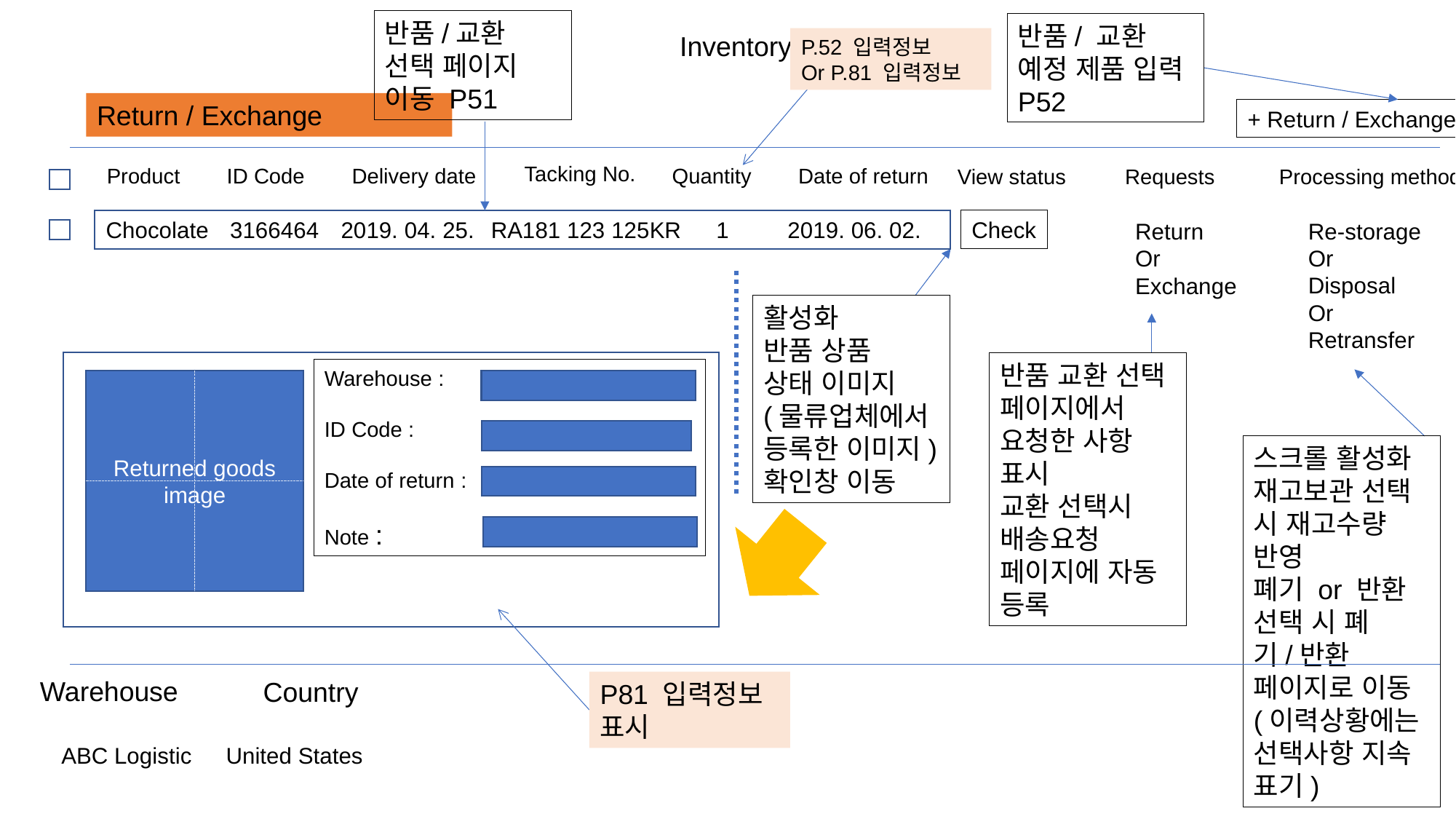

반품/교환 선택 페이지 이동 P51
반품/ 교환 예정 제품 입력
P52
Inventory Management
P.52 입력정보
Or P.81 입력정보
Return / Exchange
+ Return / Exchange Request
Tacking No.
Product
ID Code
Delivery date
Quantity
Date of return
Requests
Processing method
View status

Chocolate

3166464
2019. 04. 25.
RA181 123 125KR
1
2019. 06. 02.
Check
Re-storage
Or
Disposal
Or
Retransfer
Return
Or
Exchange

활성화
반품 상품
상태 이미지
(물류업체에서 등록한 이미지) 확인창 이동

반품 교환 선택 페이지에서 요청한 사항 표시
교환 선택시 배송요청 페이지에 자동 등록
Warehouse :

ID Code :

Date of return :

Note :
Returned goods
image

스크롤 활성화
재고보관 선택 시 재고수량 반영
폐기 or 반환 선택 시 폐기/반환 페이지로 이동
(이력상황에는 선택사항 지속 표기)

Warehouse
Country
P81 입력정보
표시
ABC Logistic
United States